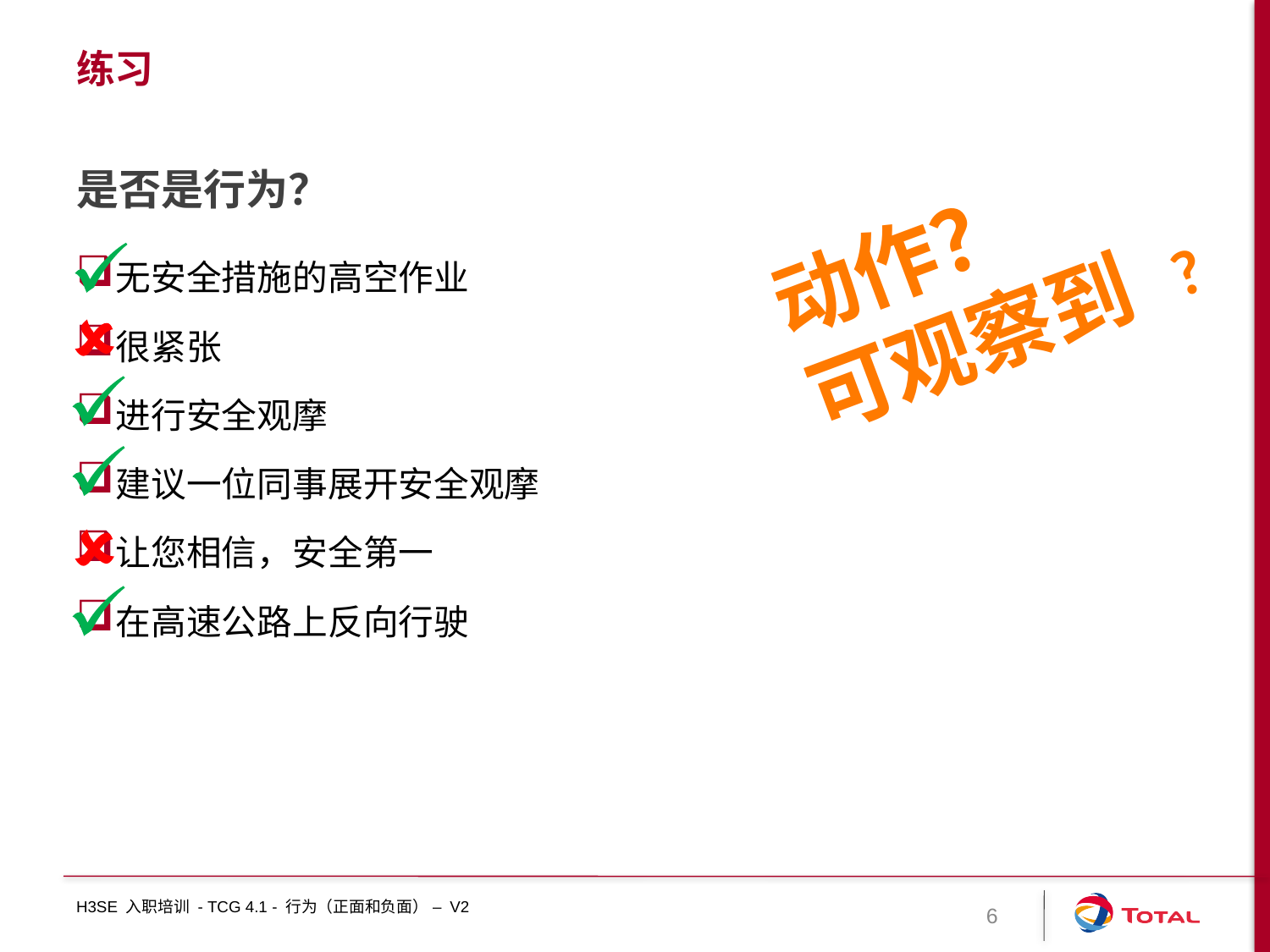

# 练习
是否是行为？
无安全措施的高空作业
很紧张
进行安全观摩
建议一位同事展开安全观摩
让您相信，安全第一
在高速公路上反向行驶

动作？
可观察到 ?

H3SE 入职培训 - TCG 4.1 - 行为（正面和负面） – V2
6